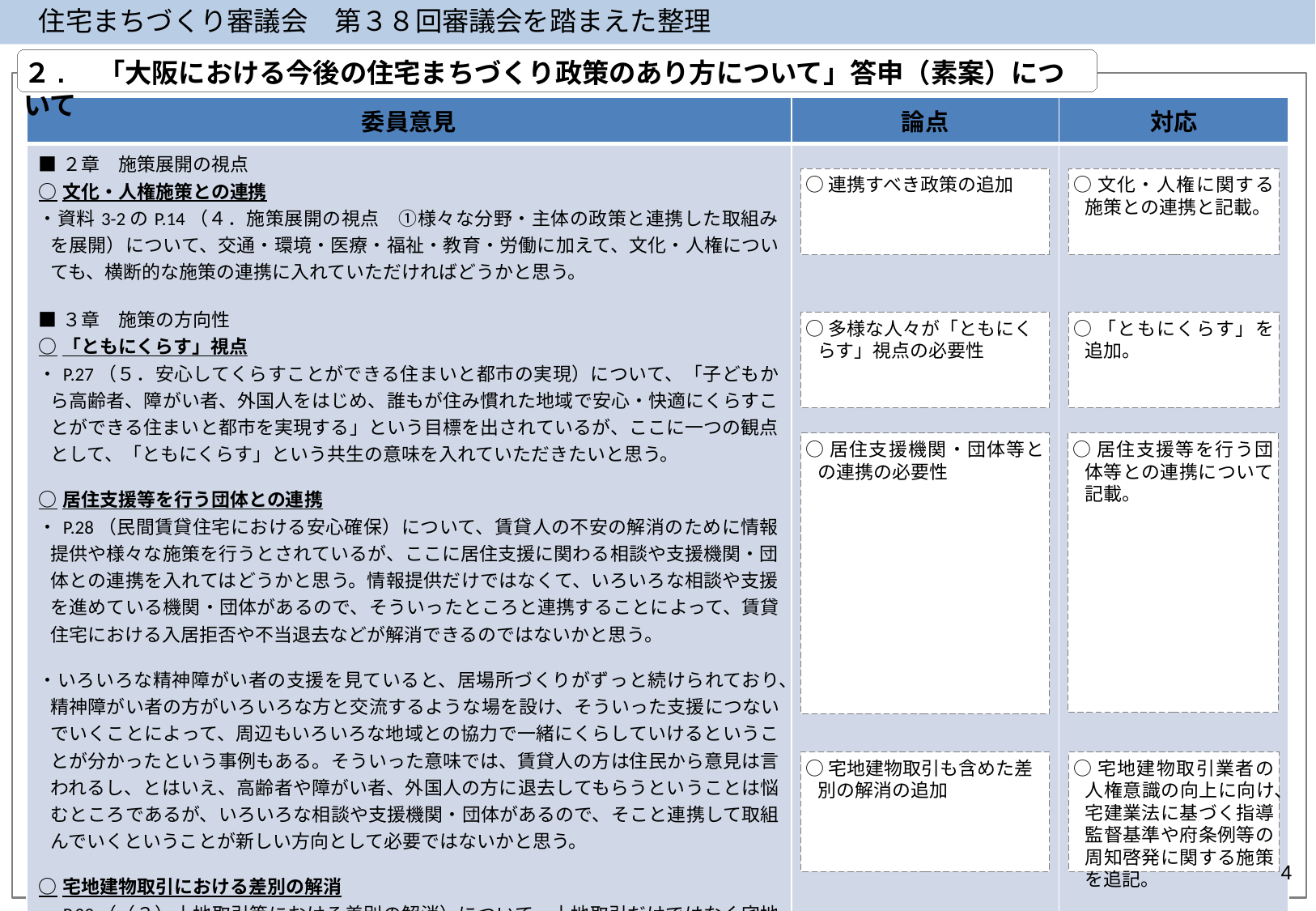

住宅まちづくり審議会　第３８回審議会を踏まえた整理
２.　「大阪における今後の住宅まちづくり政策のあり方について」答申（素案）について

| 委員意見 | 論点 | 対応 |
| --- | --- | --- |
| ■２章　施策展開の視点 ○文化・人権施策との連携 ・資料3-2のP.14（４．施策展開の視点　①様々な分野・主体の政策と連携した取組みを展開）について、交通・環境・医療・福祉・教育・労働に加えて、文化・人権についても、横断的な施策の連携に入れていただければどうかと思う。 ■３章　施策の方向性 ○「ともにくらす」視点 ・P.27（５．安心してくらすことができる住まいと都市の実現）について、「子どもから高齢者、障がい者、外国人をはじめ、誰もが住み慣れた地域で安心・快適にくらすことができる住まいと都市を実現する」という目標を出されているが、ここに一つの観点として、「ともにくらす」という共生の意味を入れていただきたいと思う。 ○居住支援等を行う団体との連携 ・P.28（民間賃貸住宅における安心確保）について、賃貸人の不安の解消のために情報提供や様々な施策を行うとされているが、ここに居住支援に関わる相談や支援機関・団体との連携を入れてはどうかと思う。情報提供だけではなくて、いろいろな相談や支援を進めている機関・団体があるので、そういったところと連携することによって、賃貸住宅における入居拒否や不当退去などが解消できるのではないかと思う。 ・いろいろな精神障がい者の支援を見ていると、居場所づくりがずっと続けられており、精神障がい者の方がいろいろな方と交流するような場を設け、そういった支援につないでいくことによって、周辺もいろいろな地域との協力で一緒にくらしていけるということが分かったという事例もある。そういった意味では、賃貸人の方は住民から意見は言われるし、とはいえ、高齢者や障がい者、外国人の方に退去してもらうということは悩むところであるが、いろいろな相談や支援機関・団体があるので、そこと連携して取組んでいくということが新しい方向として必要ではないかと思う。 ○宅地建物取引における差別の解消 ・P.29（（３）土地取引等における差別の解消）について、土地取引だけではなく宅地建物取引に係る人権研修の取組みが進められており、人権研修指導員も増加しているということが進捗の中で書かれていた。土地取引だけではなく宅地建物取引も含めた差別の解消について、研修や啓発を進めていくという形で書き加えることができないかと思う。 |  |  |
○連携すべき政策の追加
○文化・人権に関する施策との連携と記載。
○多様な人々が「ともにくらす」視点の必要性
○「ともにくらす」を追加。

○居住支援機関・団体等との連携の必要性
○居住支援等を行う団体等との連携について記載。

○宅地建物取引も含めた差別の解消の追加
○宅地建物取引業者の人権意識の向上に向け、宅建業法に基づく指導監督基準や府条例等の周知啓発に関する施策を追記。
4